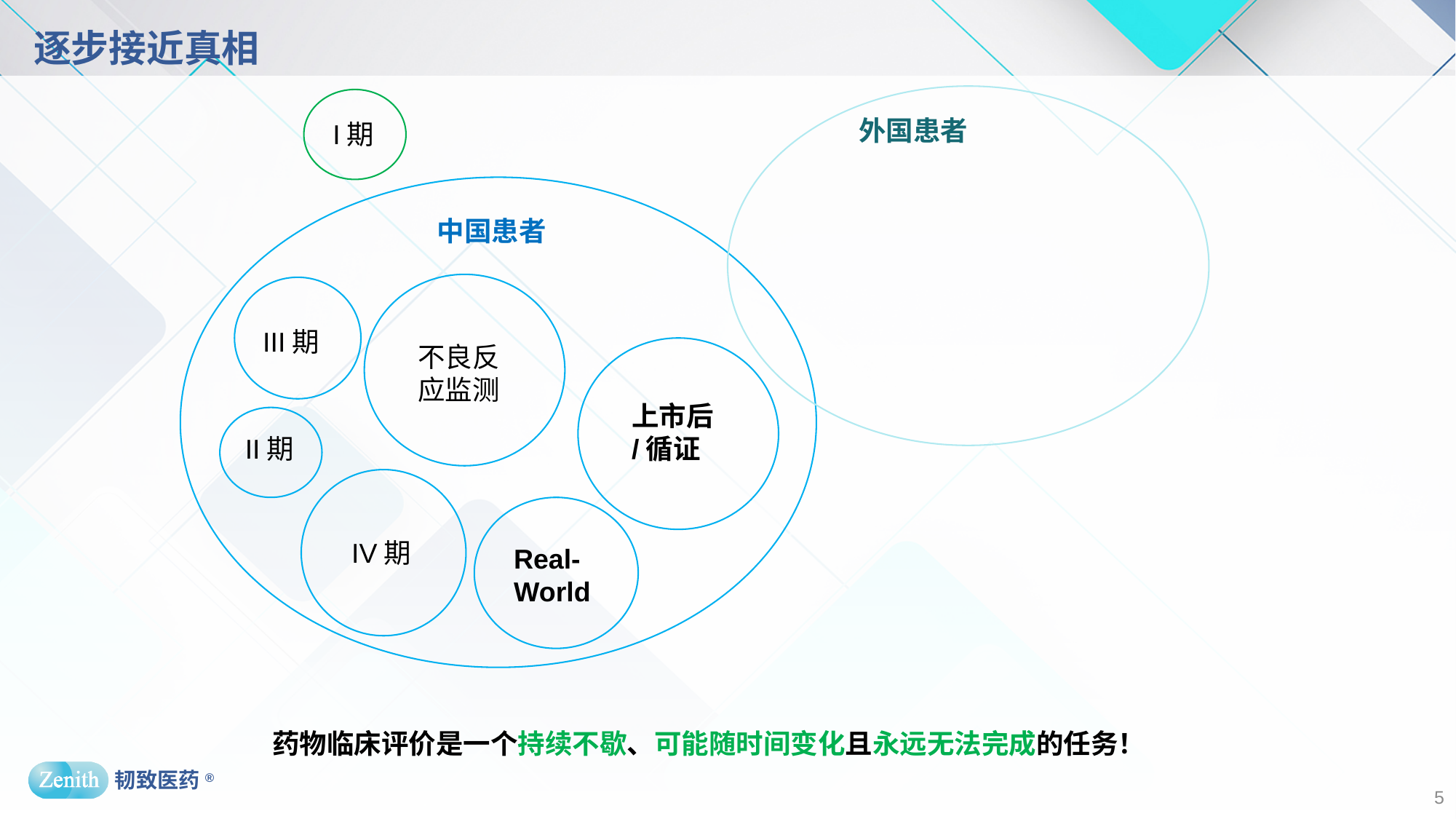

# 逐步接近真相

外国患者
I期

中国患者

III期
不良反应监测

上市后/循证

II期

IV期
Real-World
药物临床评价是一个持续不歇、可能随时间变化且永远无法完成的任务！
5